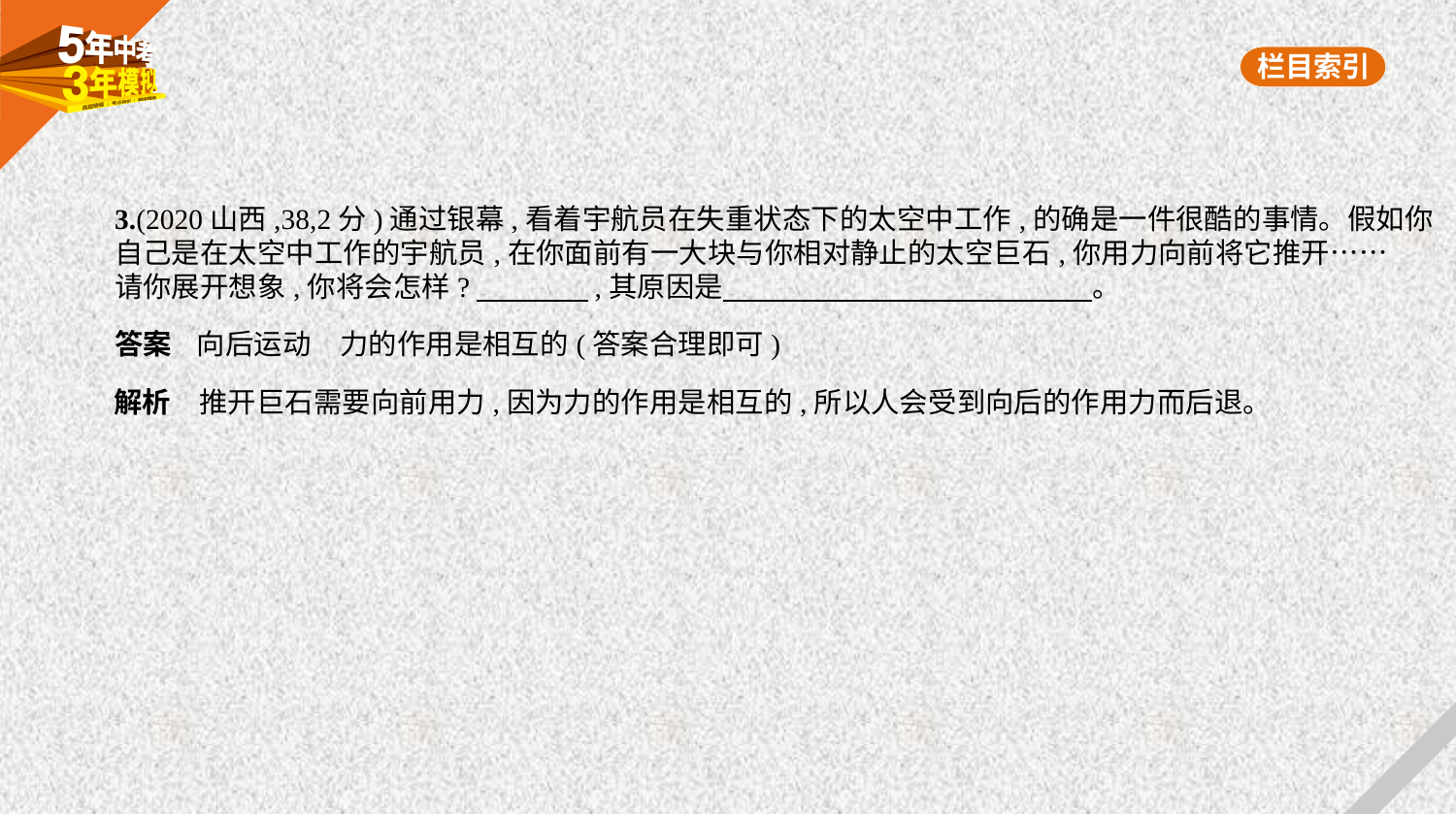

3.(2020山西,38,2分)通过银幕,看着宇航员在失重状态下的太空中工作,的确是一件很酷的事情。假如你
自己是在太空中工作的宇航员,在你面前有一大块与你相对静止的太空巨石,你用力向前将它推开……
请你展开想象,你将会怎样?　　　    ,其原因是　　　　　　　　　　　　    。
答案    向后运动　力的作用是相互的(答案合理即可)
解析　推开巨石需要向前用力,因为力的作用是相互的,所以人会受到向后的作用力而后退。